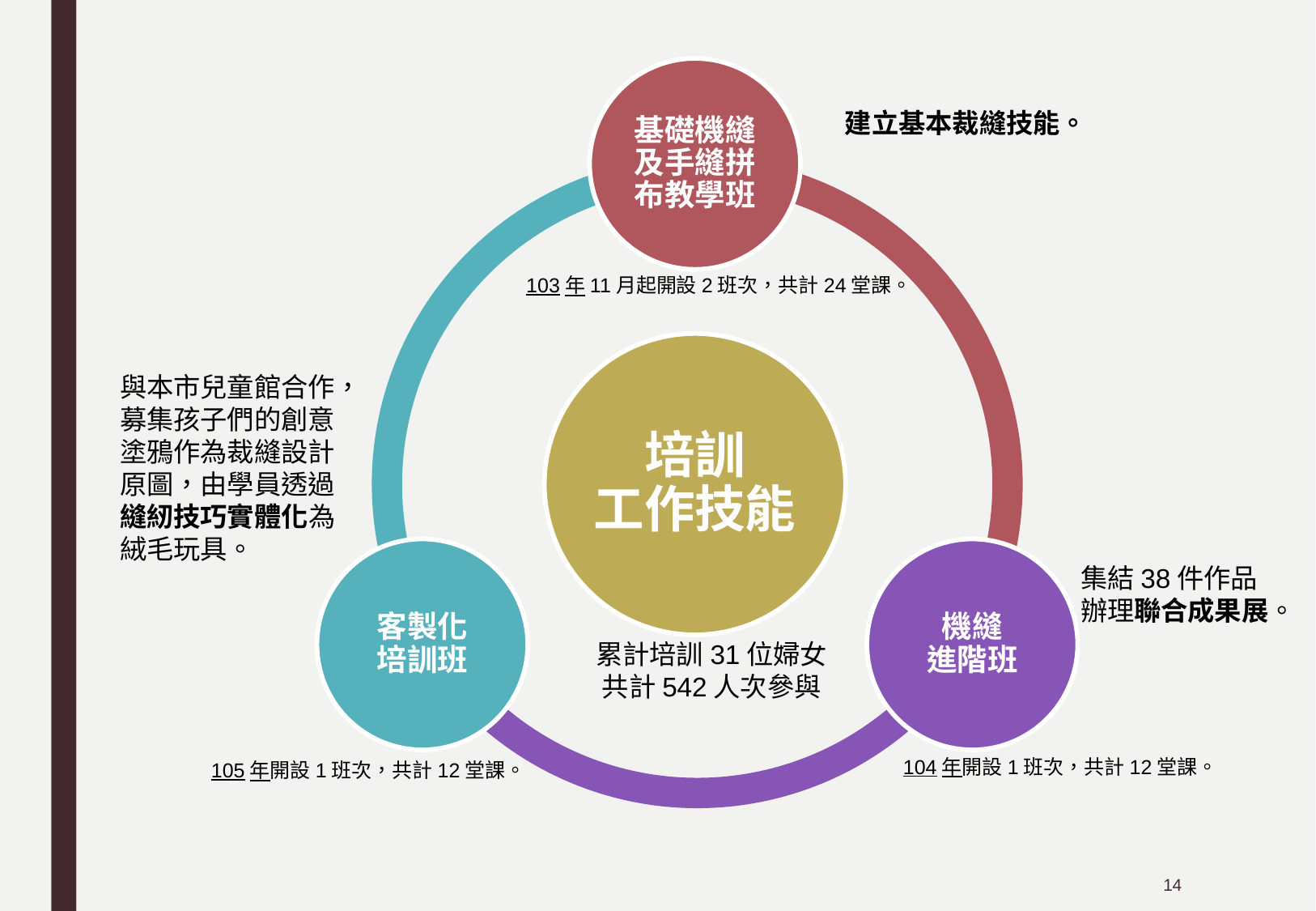

培訓
工作技能
基礎機縫及手縫拼布教學班
機縫
進階班
客製化
培訓班
建立基本裁縫技能。
103年11月起開設2班次，共計24堂課。
與本市兒童館合作，募集孩子們的創意塗鴉作為裁縫設計原圖，由學員透過縫紉技巧實體化為絨毛玩具。
集結38件作品
辦理聯合成果展。
累計培訓31位婦女
共計542人次參與
104年開設1班次，共計12堂課。
105年開設1班次，共計12堂課。
14